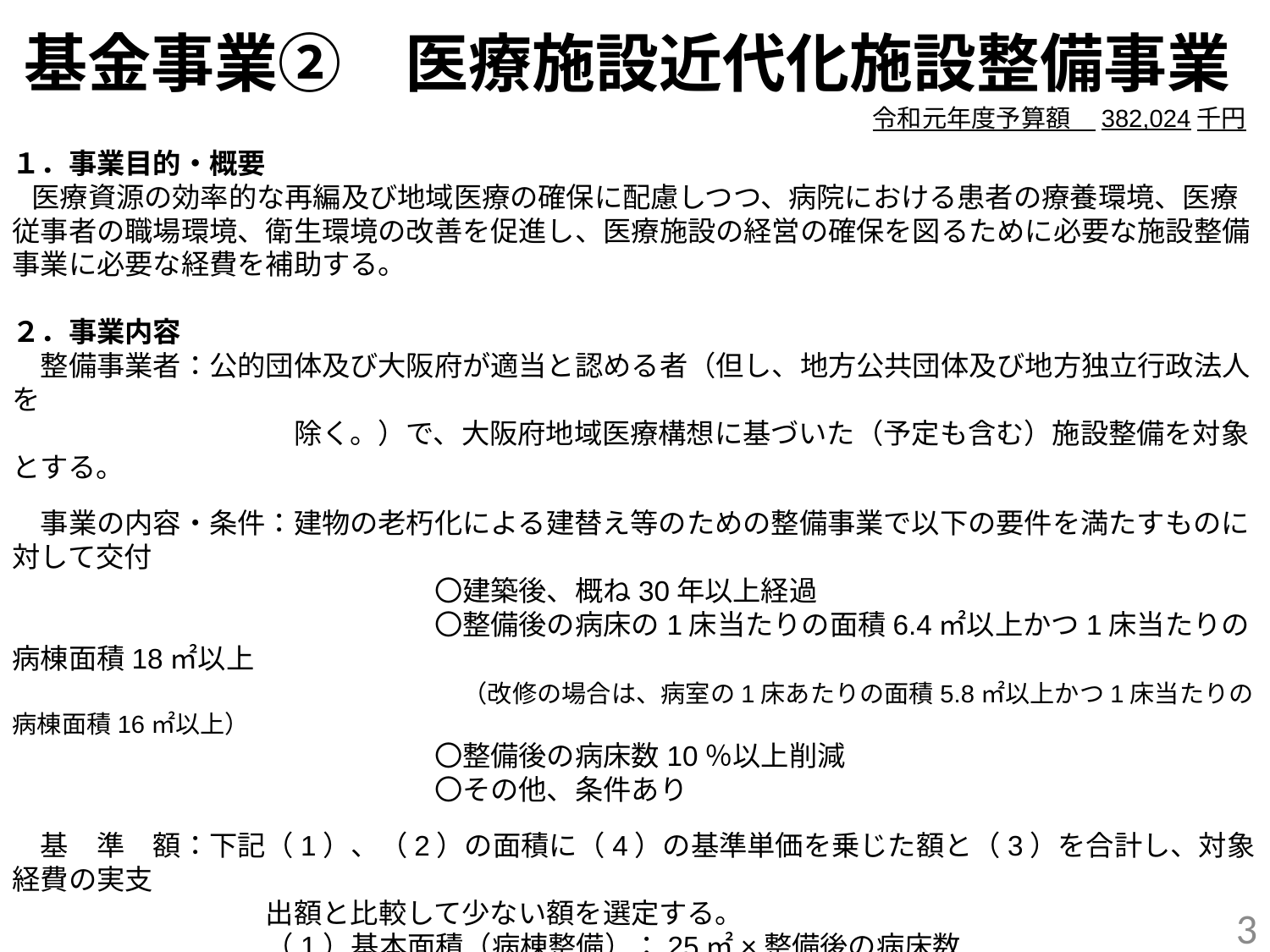

# 基金事業②　医療施設近代化施設整備事業
令和元年度予算額　382,024千円
１．事業目的・概要
  医療資源の効率的な再編及び地域医療の確保に配慮しつつ、病院における患者の療養環境、医療従事者の職場環境、衛生環境の改善を促進し、医療施設の経営の確保を図るために必要な施設整備事業に必要な経費を補助する。

２．事業内容
　整備事業者：公的団体及び大阪府が適当と認める者（但し、地方公共団体及び地方独立行政法人を
　　　　　　　　　　除く。）で、大阪府地域医療構想に基づいた（予定も含む）施設整備を対象とする。

　事業の内容・条件：建物の老朽化による建替え等のための整備事業で以下の要件を満たすものに対して交付
　　　　　　　　　　　　　　　〇建築後、概ね30年以上経過
　　　　　　　　　　　　　　　〇整備後の病床の1床当たりの面積6.4㎡以上かつ1床当たりの病棟面積18㎡以上
　　　　　　　　　　　　　　　　（改修の場合は、病室の1床あたりの面積5.8㎡以上かつ1床当たりの病棟面積16㎡以上）
　　　　　　　　　　　　　　　〇整備後の病床数10％以上削減
　　　　　　　　　　　　　　　〇その他、条件あり

　基　準　額：下記（1）、（2）の面積に（4）の基準単価を乗じた額と（3）を合計し、対象経費の実支
　　　　　　　　　出額と比較して少ない額を選定する。
　　　　　　　　　（1）基本面積（病棟整備）：25㎡×整備後の病床数
　　　　　　　　　（2）加算面積（患者サービスの向上を図るための整備）：15㎡×整備後の病床数
　　　　　　　　　（3）加算額（電子カルテシステムの整備）：1床当たり605千円×整備後の病床数
　　　　　　　　　（4）基準単価：207,500円（RC造）、180,900円（ブロック）

　補　助　率：0.33
3